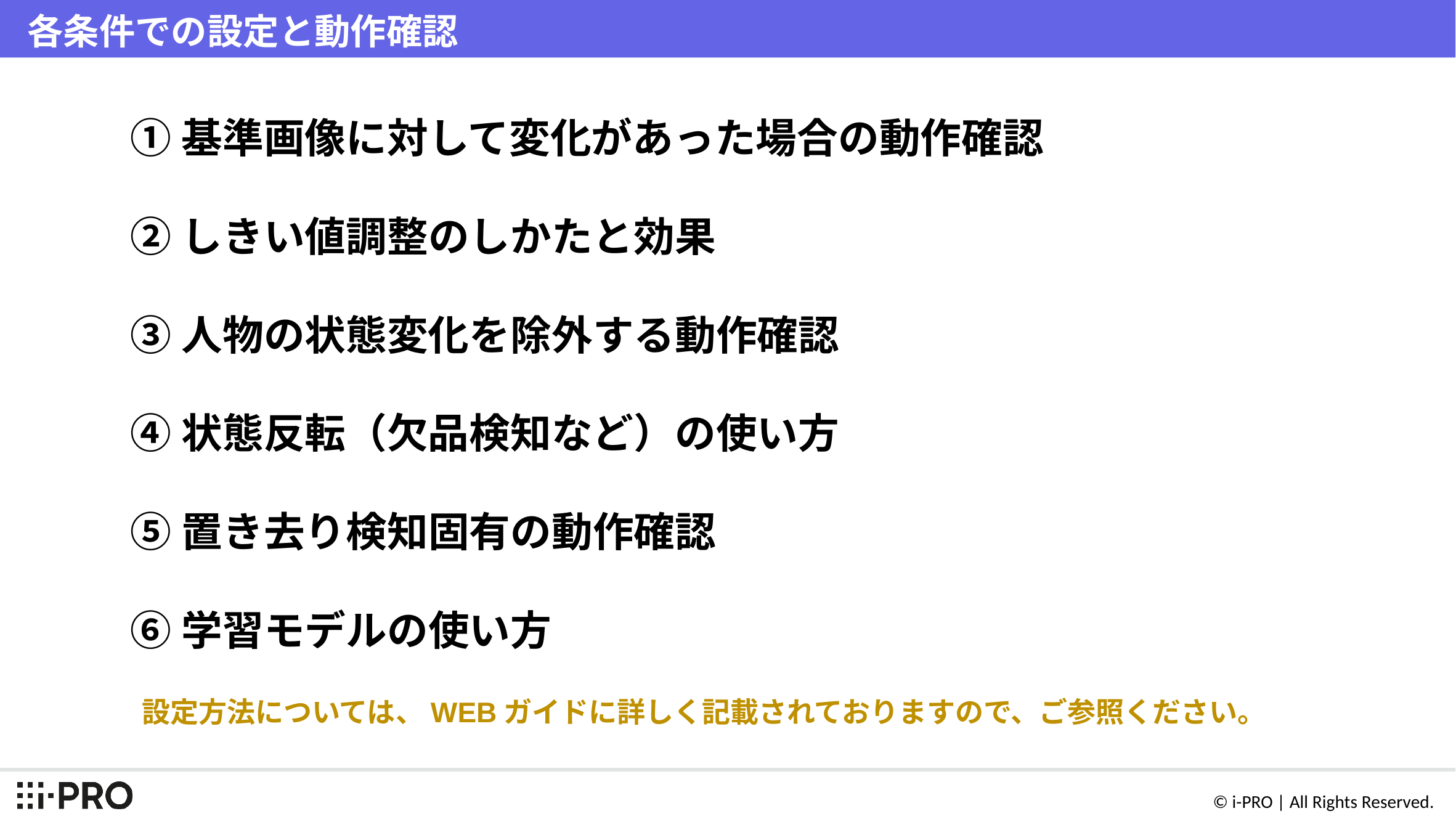

# 各条件での設定と動作確認
①基準画像に対して変化があった場合の動作確認

②しきい値調整のしかたと効果

③人物の状態変化を除外する動作確認

④状態反転（欠品検知など）の使い方

⑤置き去り検知固有の動作確認

⑥学習モデルの使い方

設定方法については、WEBガイドに詳しく記載されておりますので、ご参照ください。